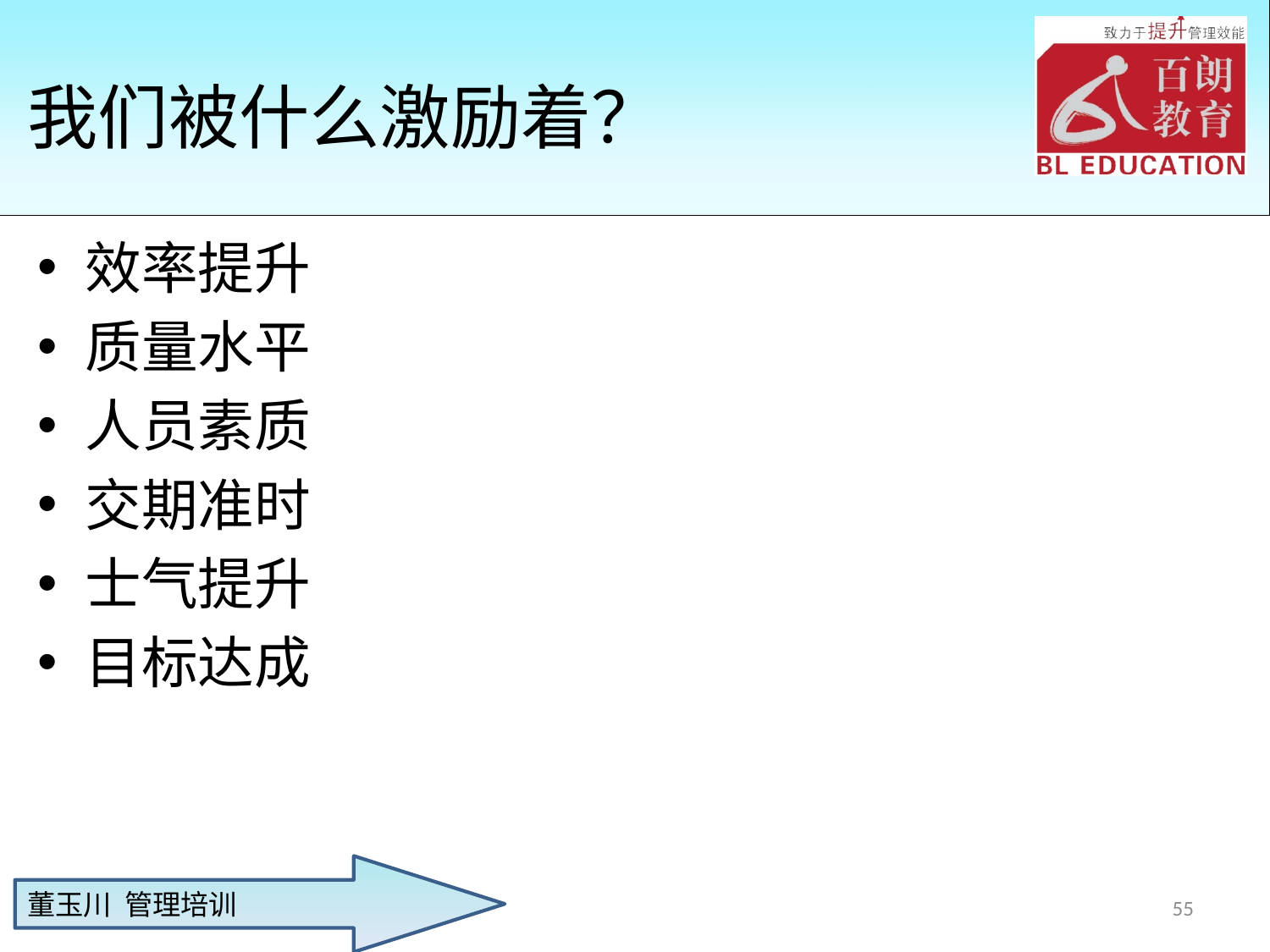

# 我们被什么激励着？
效率提升
质量水平
人员素质
交期准时
士气提升
目标达成
55